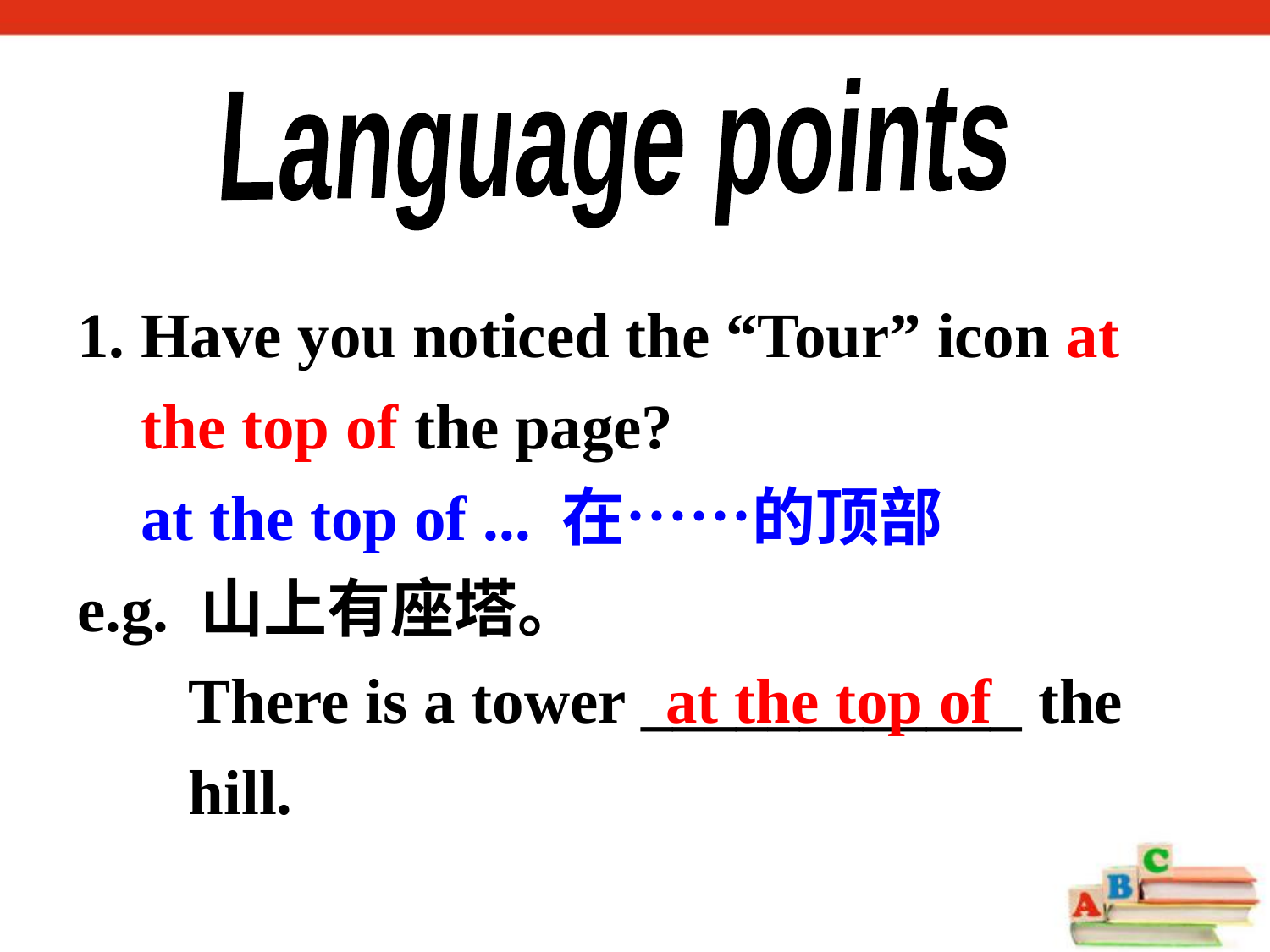

Language points
 Have you noticed the “Tour” icon at
    the top of the page?
    at the top of ... 在……的顶部
e.g. 山上有座塔。
       There is a tower ____________ the
       hill.
at the top of